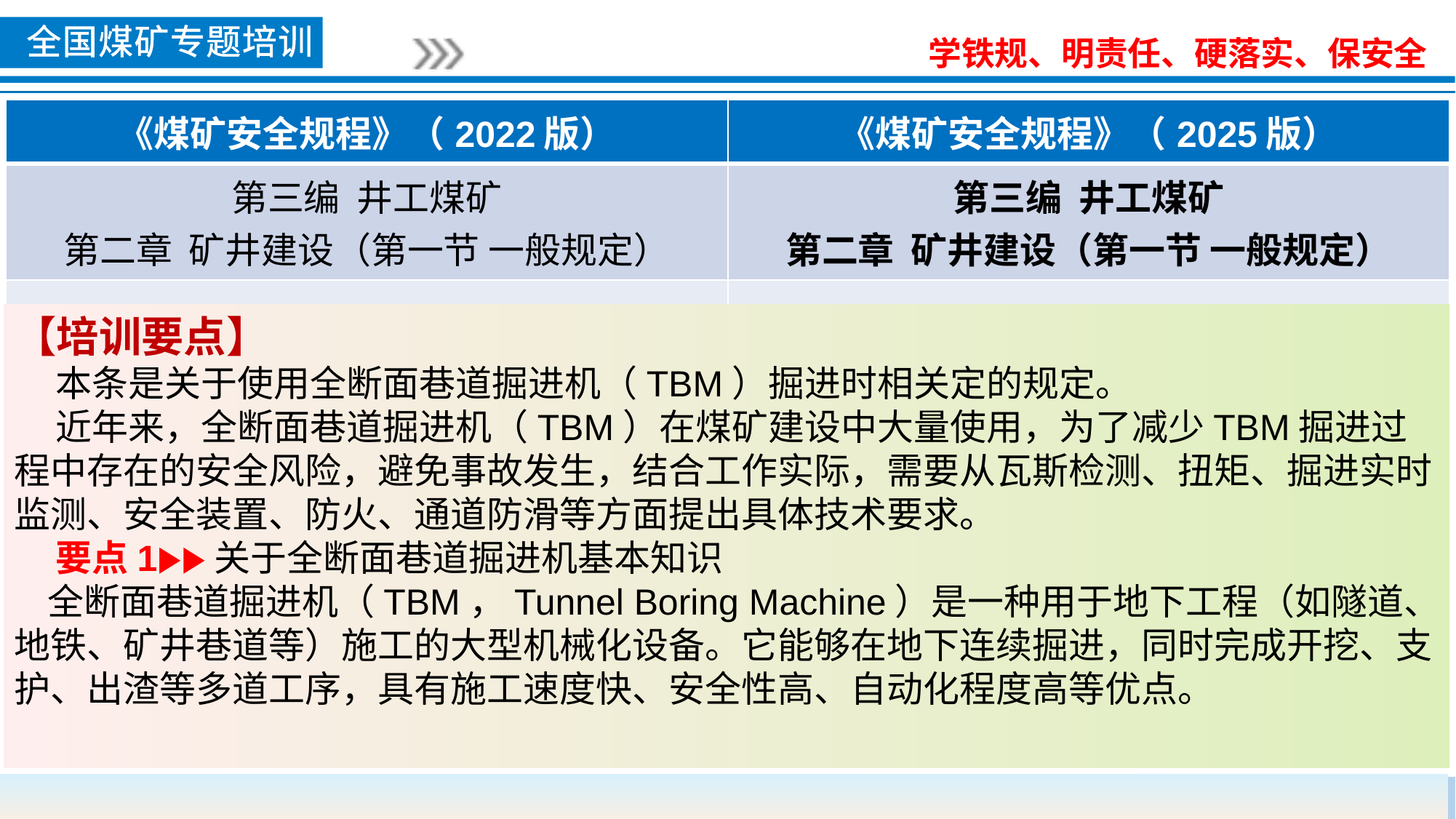

| 《煤矿安全规程》（2022版） | 《煤矿安全规程》（2025版） |
| --- | --- |
| 第三编 井工煤矿 第二章 矿井建设（第一节 一般规定） | 第三编 井工煤矿 第二章 矿井建设（第一节 一般规定） |
| 新增 | 第八十四条 使用全断面巷道掘进机(TBM)掘进时，应当遵守下列规定: (五)刀盘和一运、二运输送机应当配备启动语音报警和急停装置。 (六)应当配备机载灭火器或者其他消防系统。 (七)大倾角(坡度大于±１０°)掘进时，设备人员通道必须有可靠的防滑措施。 |
【培训要点】
    本条是关于使用全断面巷道掘进机（TBM）掘进时相关定的规定。
    近年来，全断面巷道掘进机（TBM）在煤矿建设中大量使用，为了减少TBM掘进过程中存在的安全风险，避免事故发生，结合工作实际，需要从瓦斯检测、扭矩、掘进实时监测、安全装置、防火、通道防滑等方面提出具体技术要求。
    要点1▶▶关于全断面巷道掘进机基本知识
   全断面巷道掘进机（TBM，Tunnel Boring Machine）是一种用于地下工程（如隧道、地铁、矿井巷道等）施工的大型机械化设备。它能够在地下连续掘进，同时完成开挖、支护、出渣等多道工序，具有施工速度快、安全性高、自动化程度高等优点。